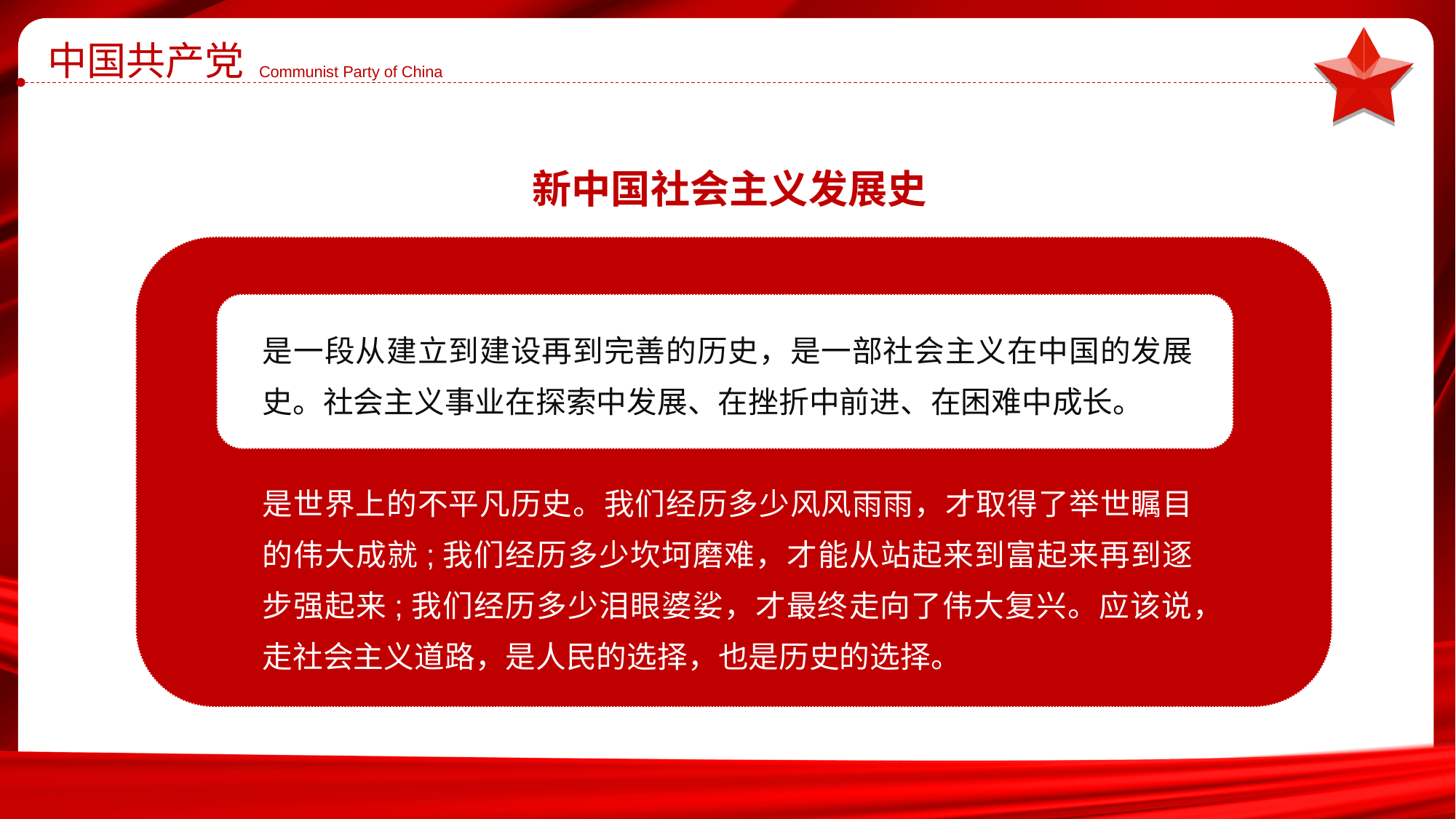

新中国社会主义发展史

是一段从建立到建设再到完善的历史，是一部社会主义在中国的发展史。社会主义事业在探索中发展、在挫折中前进、在困难中成长。

是世界上的不平凡历史。我们经历多少风风雨雨，才取得了举世瞩目的伟大成就;我们经历多少坎坷磨难，才能从站起来到富起来再到逐步强起来;我们经历多少泪眼婆娑，才最终走向了伟大复兴。应该说，走社会主义道路，是人民的选择，也是历史的选择。